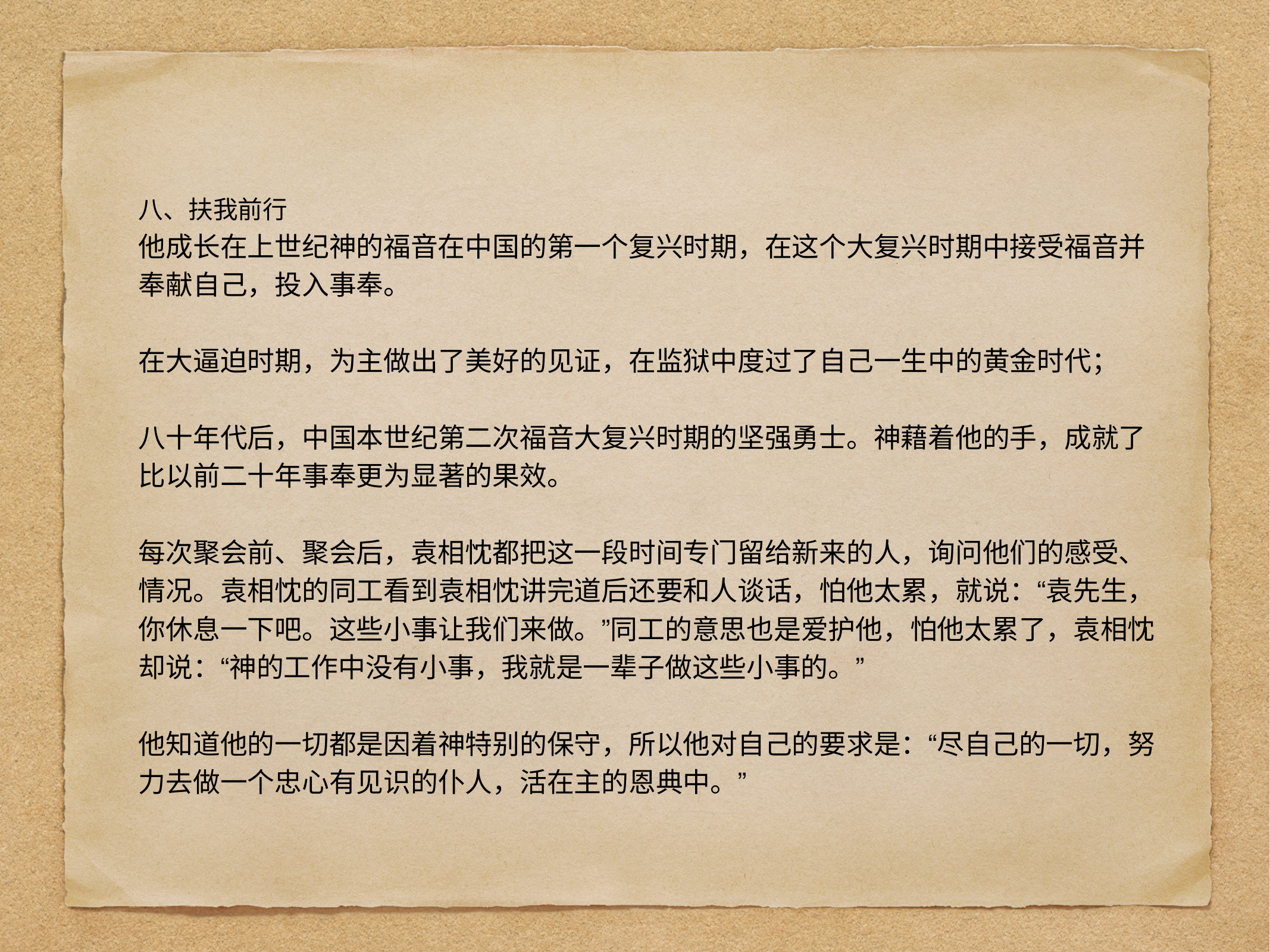

八、扶我前行
他成长在上世纪神的福音在中国的第一个复兴时期，在这个大复兴时期中接受福音并奉献自己，投入事奉。

在大逼迫时期，为主做出了美好的见证，在监狱中度过了自己一生中的黄金时代；

八十年代后，中国本世纪第二次福音大复兴时期的坚强勇士。神藉着他的手，成就了比以前二十年事奉更为显著的果效。

每次聚会前、聚会后，袁相忱都把这一段时间专门留给新来的人，询问他们的感受、情况。袁相忱的同工看到袁相忱讲完道后还要和人谈话，怕他太累，就说：“袁先生，你休息一下吧。这些小事让我们来做。”同工的意思也是爱护他，怕他太累了，袁相忱却说：“神的工作中没有小事，我就是一辈子做这些小事的。”

他知道他的一切都是因着神特别的保守，所以他对自己的要求是：“尽自己的一切，努力去做一个忠心有见识的仆人，活在主的恩典中。”